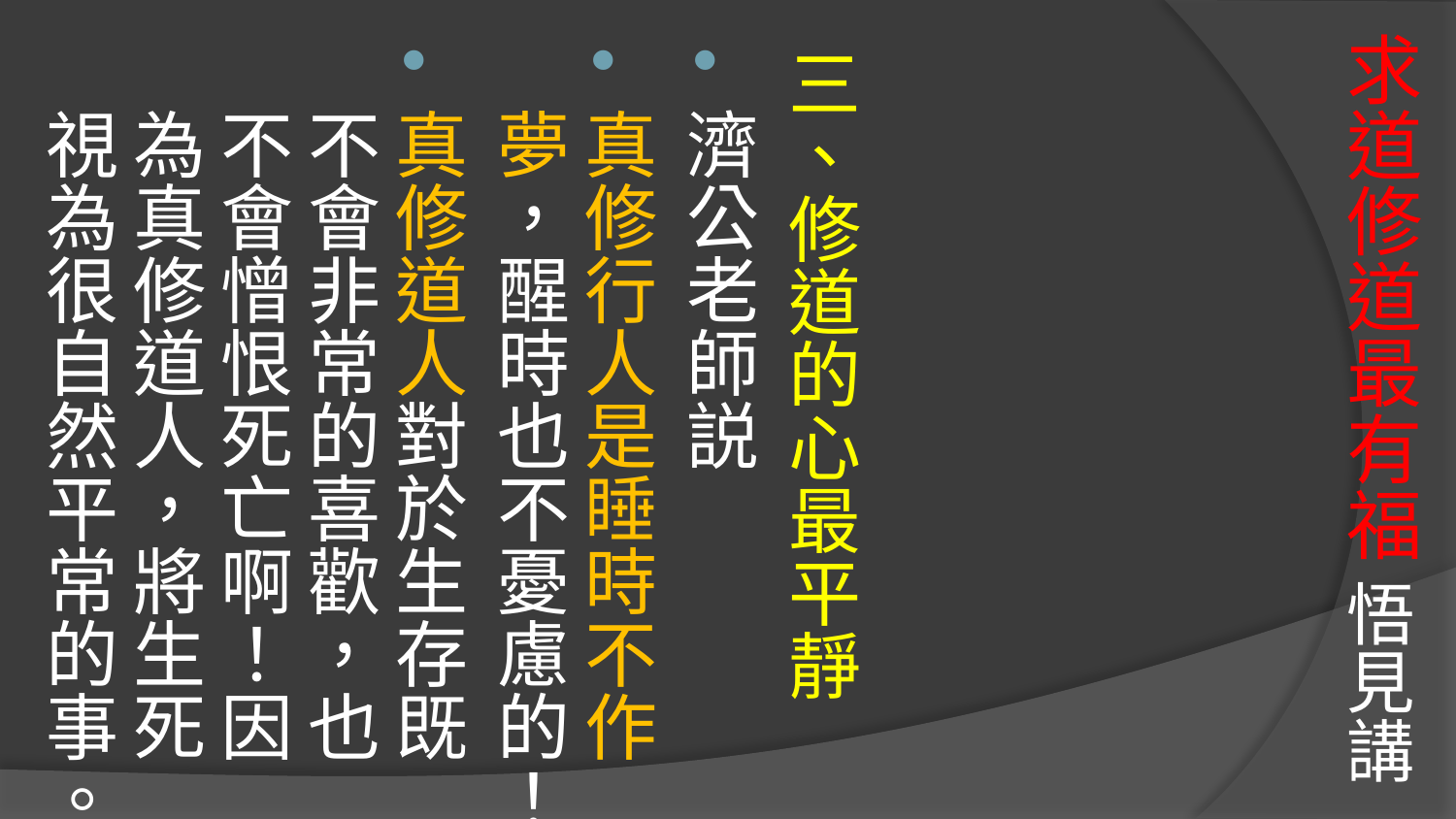

# 求道修道最有福 悟見講
三、修道的心最平靜
濟公老師説
真修行人是睡時不作夢，醒時也不憂慮的！
真修道人對於生存既不會非常的喜歡，也不會憎恨死亡啊！因為真修道人，將生死視為很自然平常的事。